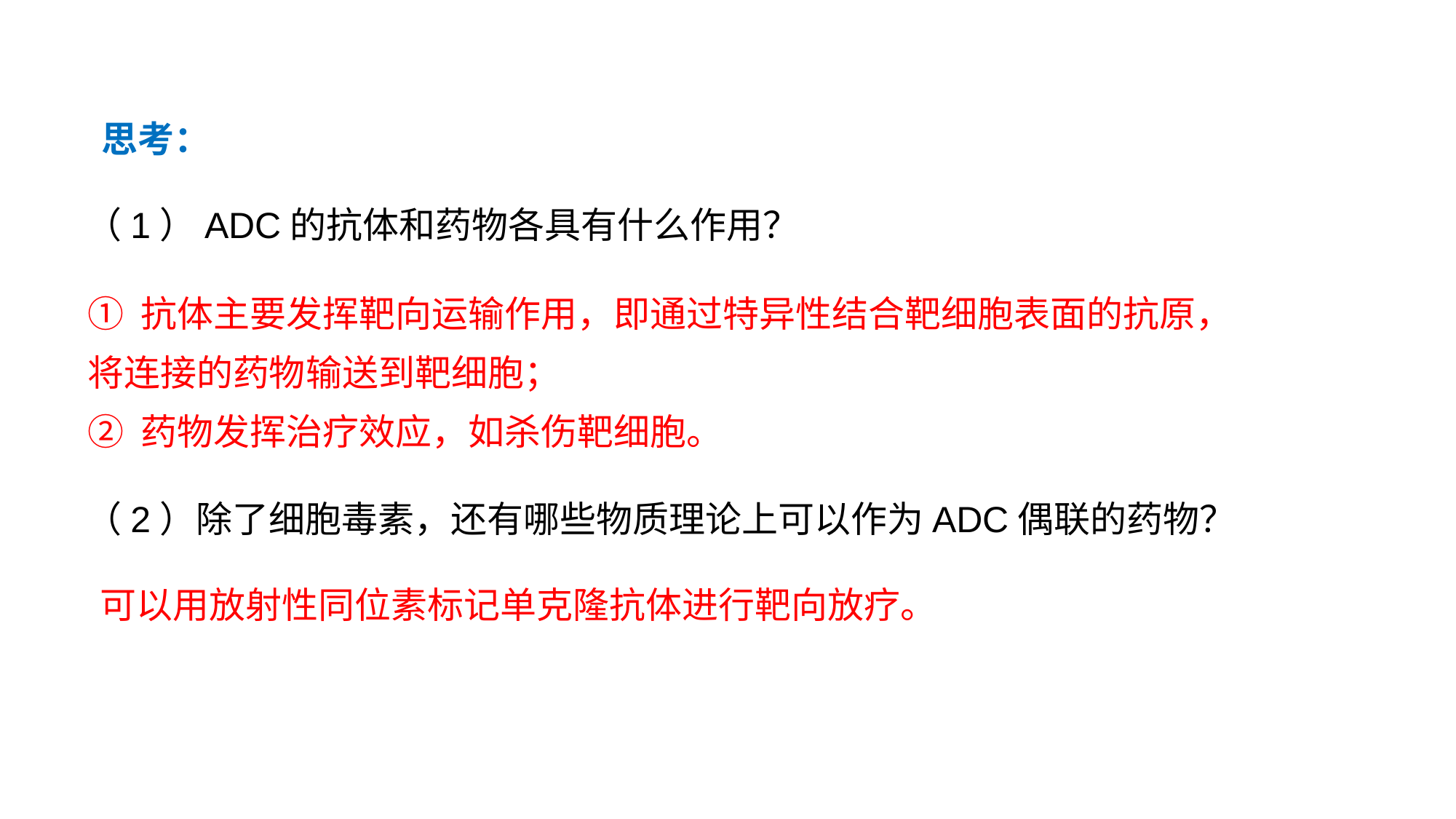

思考：
（1）ADC的抗体和药物各具有什么作用？

（2）除了细胞毒素，还有哪些物质理论上可以作为ADC偶联的药物？
① 抗体主要发挥靶向运输作用，即通过特异性结合靶细胞表面的抗原，将连接的药物输送到靶细胞；
② 药物发挥治疗效应，如杀伤靶细胞。

可以用放射性同位素标记单克隆抗体进行靶向放疗。